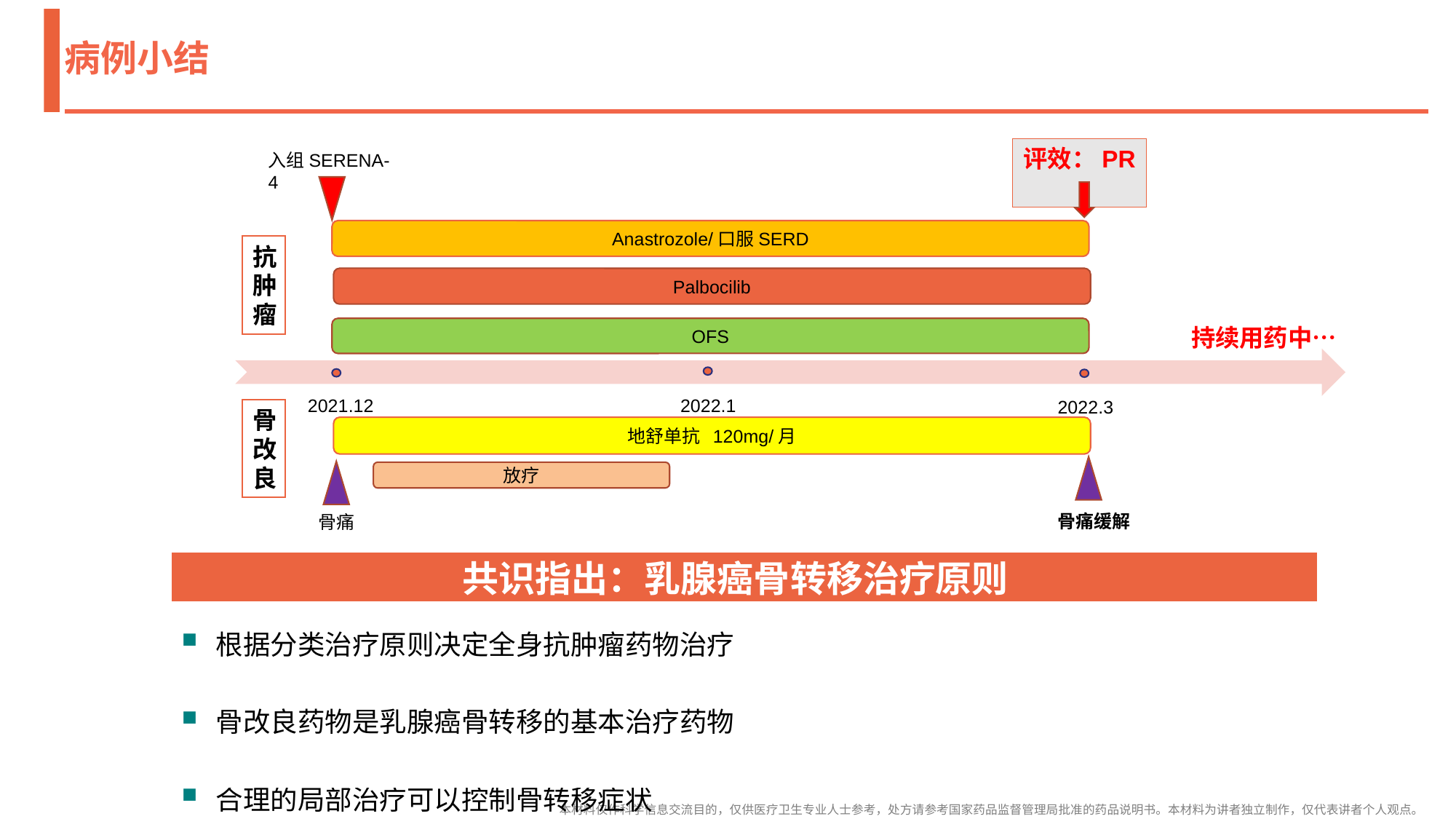

# 病例小结
评效：PR
入组SERENA-4

抗肿瘤
Palbocilib
OFS
2022.1
2021.12
2022.3
持续用药中…
骨改良
地舒单抗  120mg/月

Anastrozole/口服SERD
骨痛缓解
骨痛

放疗
|  |
| --- |
| 根据分类治疗原则决定全身抗肿瘤药物治疗 骨改良药物是乳腺癌骨转移的基本治疗药物 合理的局部治疗可以控制骨转移症状 |
共识指出：乳腺癌骨转移治疗原则
预防和治疗
SREs